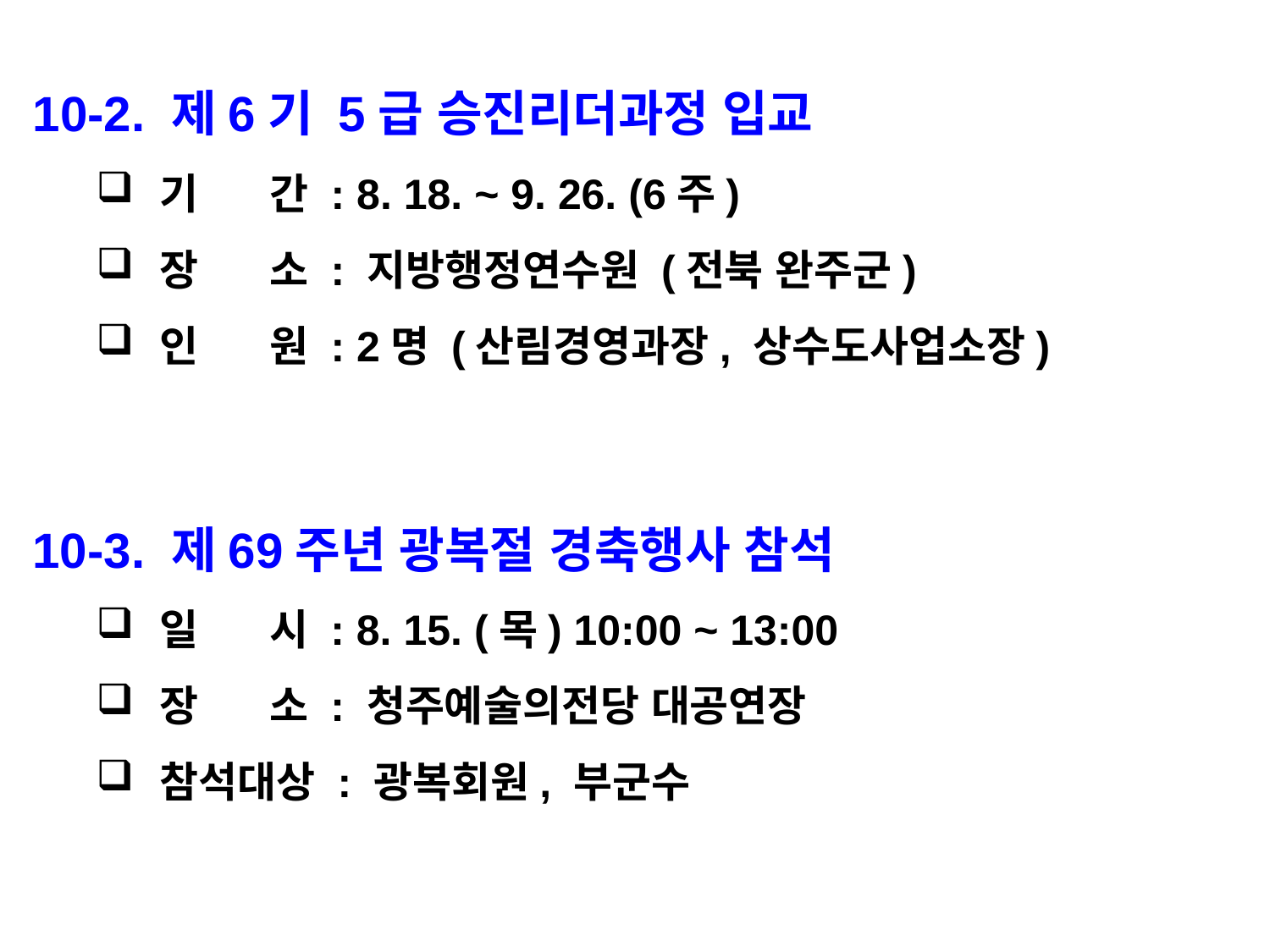

10-2. 제6기 5급 승진리더과정 입교
기      간 : 8. 18. ~ 9. 26. (6주)
장      소 : 지방행정연수원 (전북 완주군)
인      원 : 2명 (산림경영과장, 상수도사업소장)
10-3. 제69주년 광복절 경축행사 참석
일      시 : 8. 15. (목) 10:00 ~ 13:00
장      소 : 청주예술의전당 대공연장
참석대상 : 광복회원, 부군수